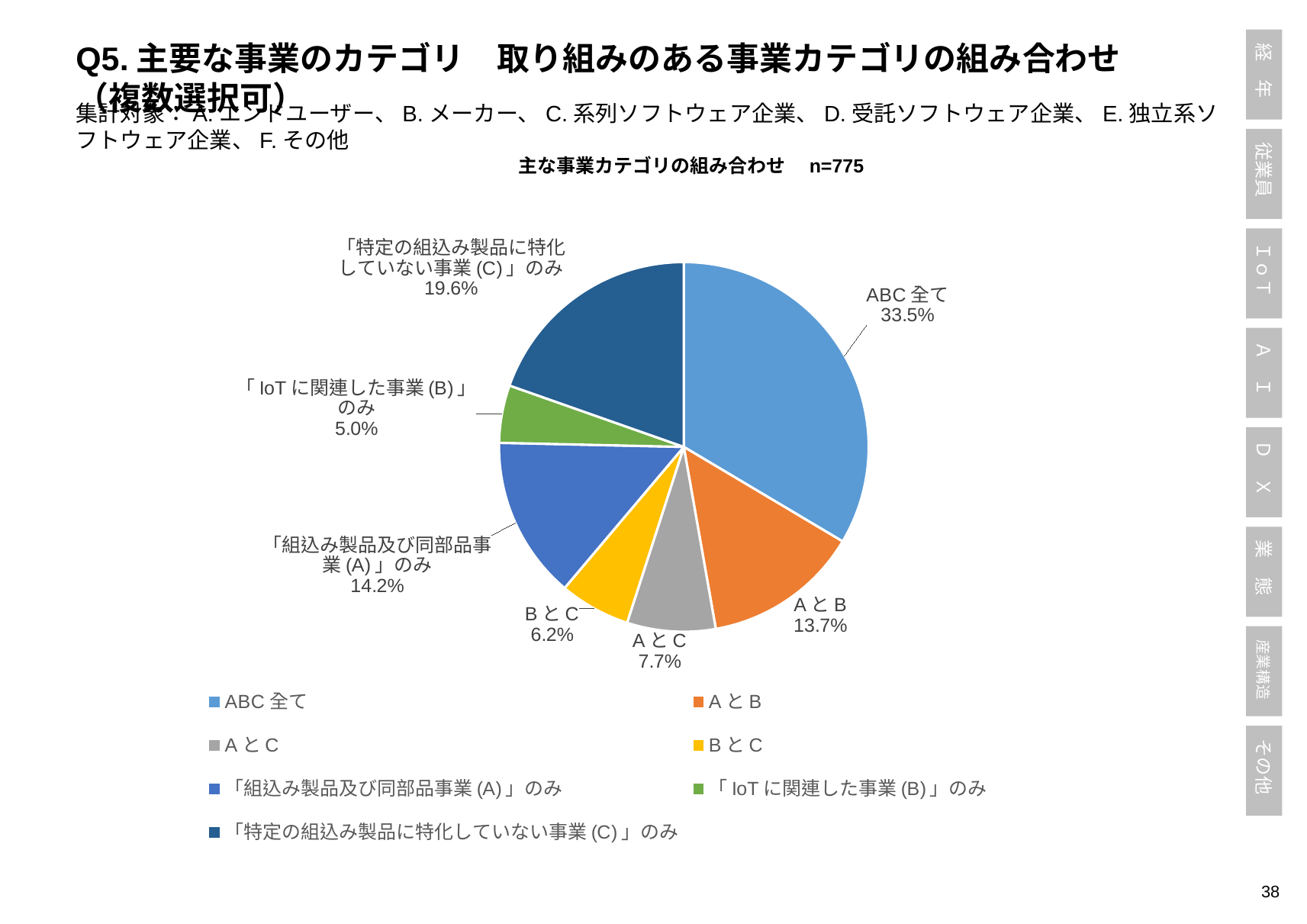

Q5.主要な事業のカテゴリ　取り組みのある事業カテゴリの組み合わせ（複数選択可）
集計対象：A.エンドユーザー、B.メーカー、C.系列ソフトウェア企業、D.受託ソフトウェア企業、E.独立系ソフトウェア企業、F.その他
主な事業カテゴリの組み合わせ　n=775

### Chart

| Category |  |
|---|---|
| ABC全て | 260.0 |
| AとB | 106.0 |
| AとC | 60.0 |
| BとC | 48.0 |
| 「組込み製品及び同部品事業(A)」のみ | 110.0 |
| 「IoTに関連した事業(B)」のみ | 39.0 |
| 「特定の組込み製品に特化していない事業(C)」のみ | 152.0 |
38